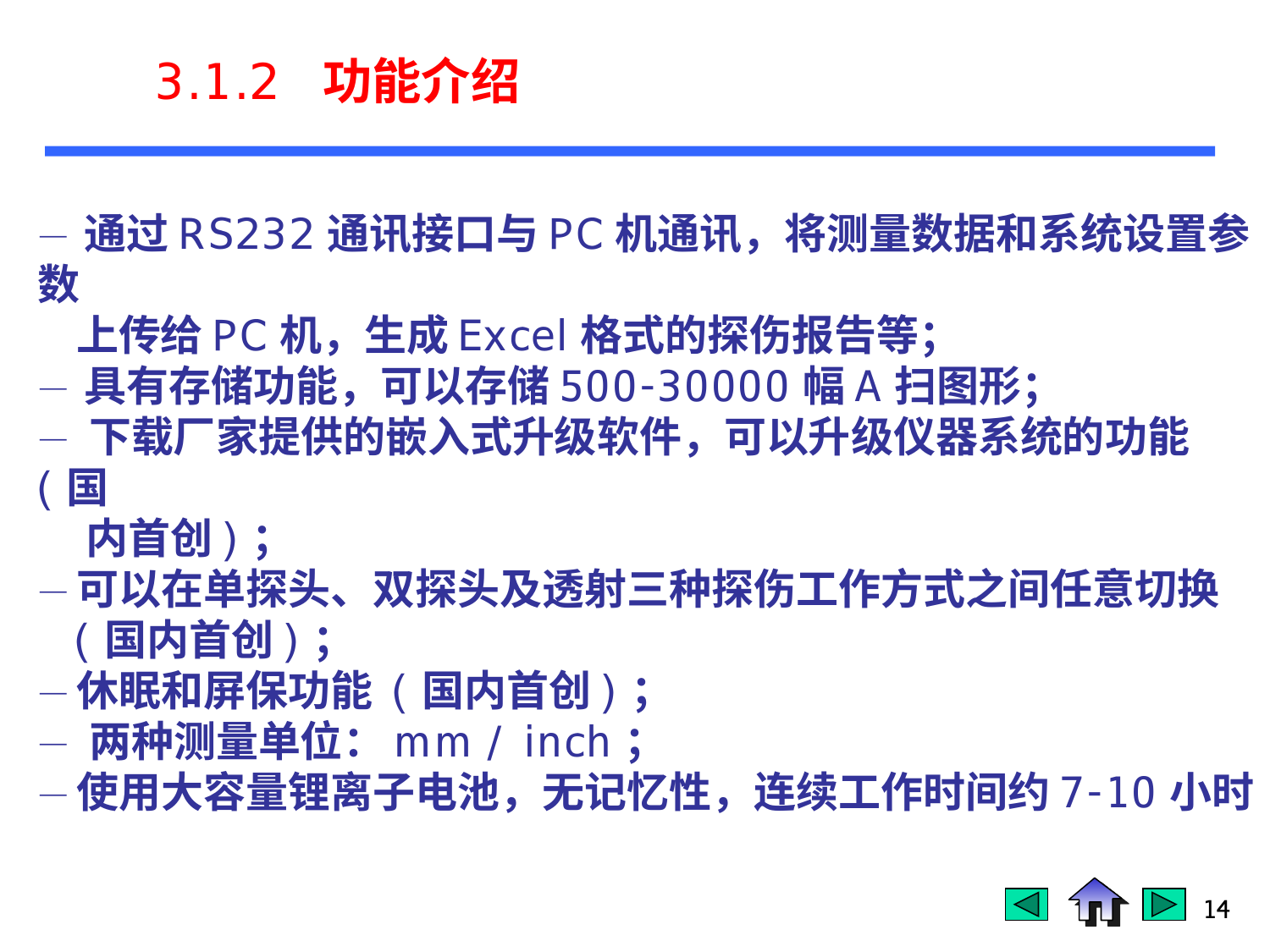

3.1.2 功能介绍
— 通过RS232通讯接口与PC机通讯，将测量数据和系统设置参数
   上传给PC机，生成Excel格式的探伤报告等；
— 具有存储功能，可以存储500-30000幅A扫图形；
— 下载厂家提供的嵌入式升级软件，可以升级仪器系统的功能(国
    内首创)；
—可以在单探头、双探头及透射三种探伤工作方式之间任意切换
   (国内首创)；
—休眠和屏保功能 (国内首创)；
— 两种测量单位：mm / inch；
—使用大容量锂离子电池，无记忆性，连续工作时间约7-10小时
14